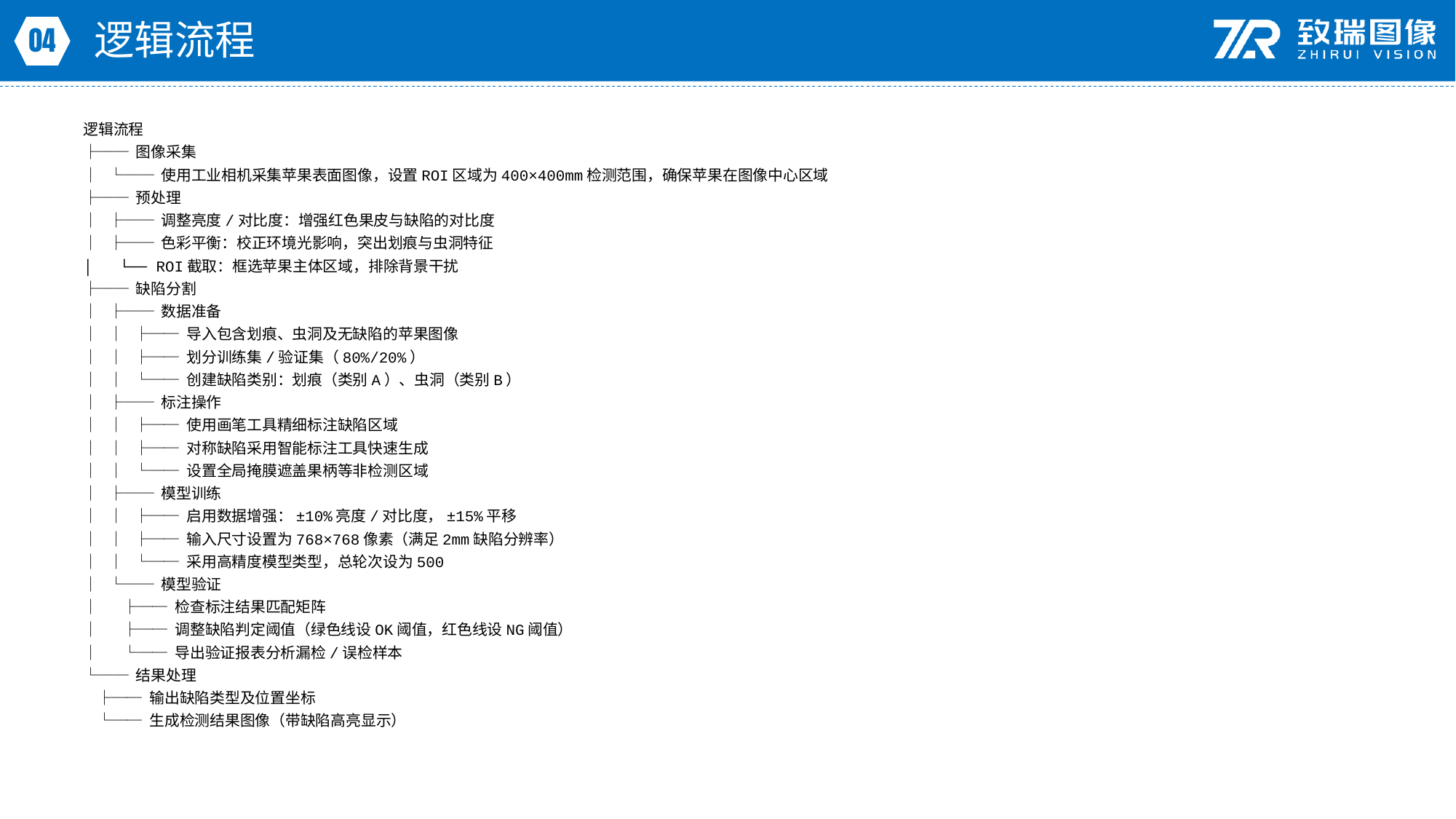

逻辑流程
04

逻辑流程
├── 图像采集
│   └── 使用工业相机采集苹果表面图像，设置ROI区域为400×400mm检测范围，确保苹果在图像中心区域
├── 预处理
│   ├── 调整亮度/对比度：增强红色果皮与缺陷的对比度
│   ├── 色彩平衡：校正环境光影响，突出划痕与虫洞特征
│   └── ROI截取：框选苹果主体区域，排除背景干扰
├── 缺陷分割
│   ├── 数据准备
│   │   ├── 导入包含划痕、虫洞及无缺陷的苹果图像
│   │   ├── 划分训练集/验证集（80%/20%）
│   │   └── 创建缺陷类别：划痕（类别A）、虫洞（类别B）
│   ├── 标注操作
│   │   ├── 使用画笔工具精细标注缺陷区域
│   │   ├── 对称缺陷采用智能标注工具快速生成
│   │   └── 设置全局掩膜遮盖果柄等非检测区域
│   ├── 模型训练
│   │   ├── 启用数据增强：±10%亮度/对比度，±15%平移
│   │   ├── 输入尺寸设置为768×768像素（满足2mm缺陷分辨率）
│   │   └── 采用高精度模型类型，总轮次设为500
│   └── 模型验证
│       ├── 检查标注结果匹配矩阵
│       ├── 调整缺陷判定阈值（绿色线设OK阈值，红色线设NG阈值）
│       └── 导出验证报表分析漏检/误检样本
└── 结果处理
    ├── 输出缺陷类型及位置坐标
    └── 生成检测结果图像（带缺陷高亮显示）